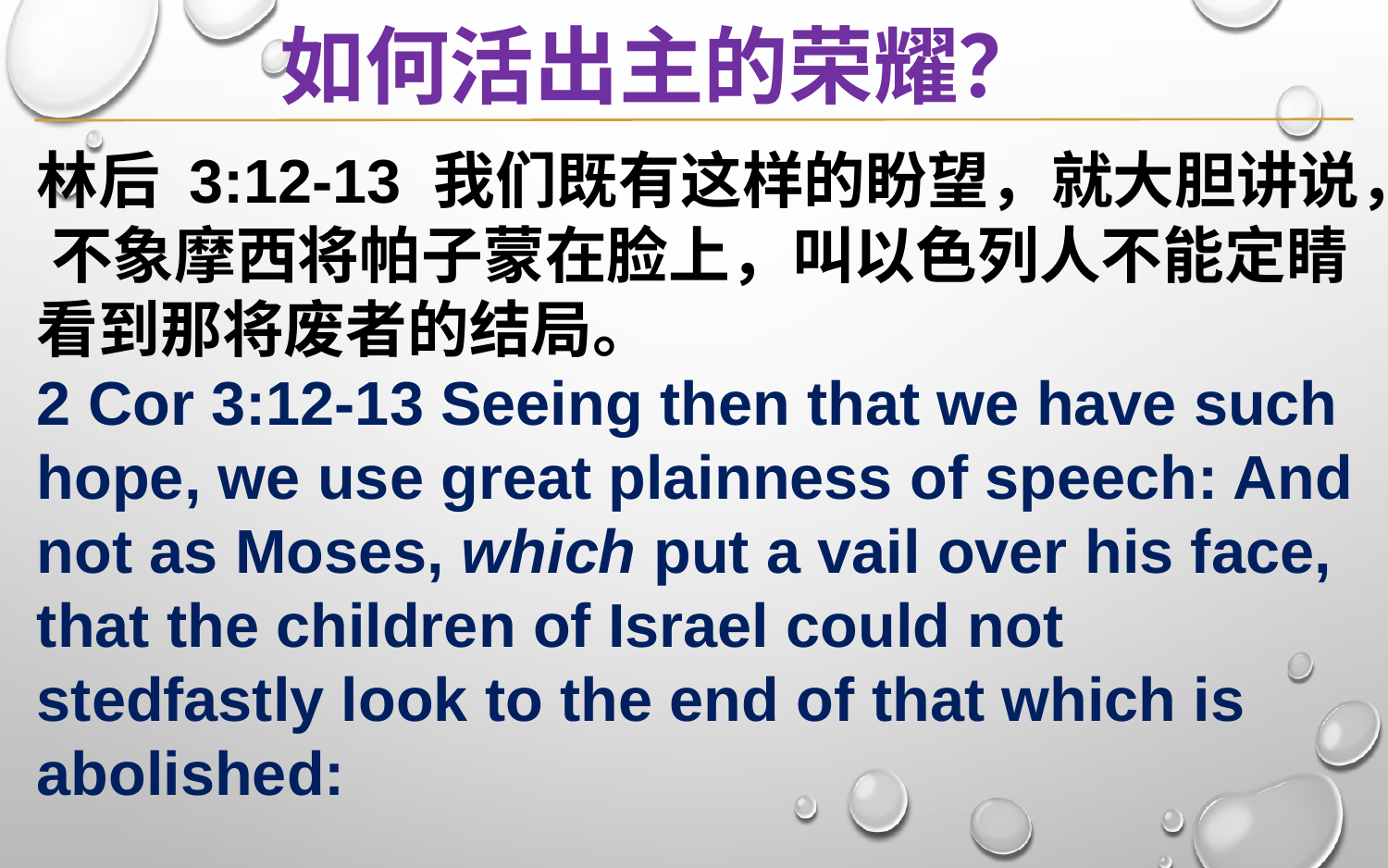

如何活出主的荣耀？
林后 3:12-13 我们既有这样的盼望，就大胆讲说， 不象摩西将帕子蒙在脸上，叫以色列人不能定睛看到那将废者的结局。
2 Cor 3:12-13 Seeing then that we have such hope, we use great plainness of speech: And not as Moses, which put a vail over his face, that the children of Israel could not stedfastly look to the end of that which is abolished: